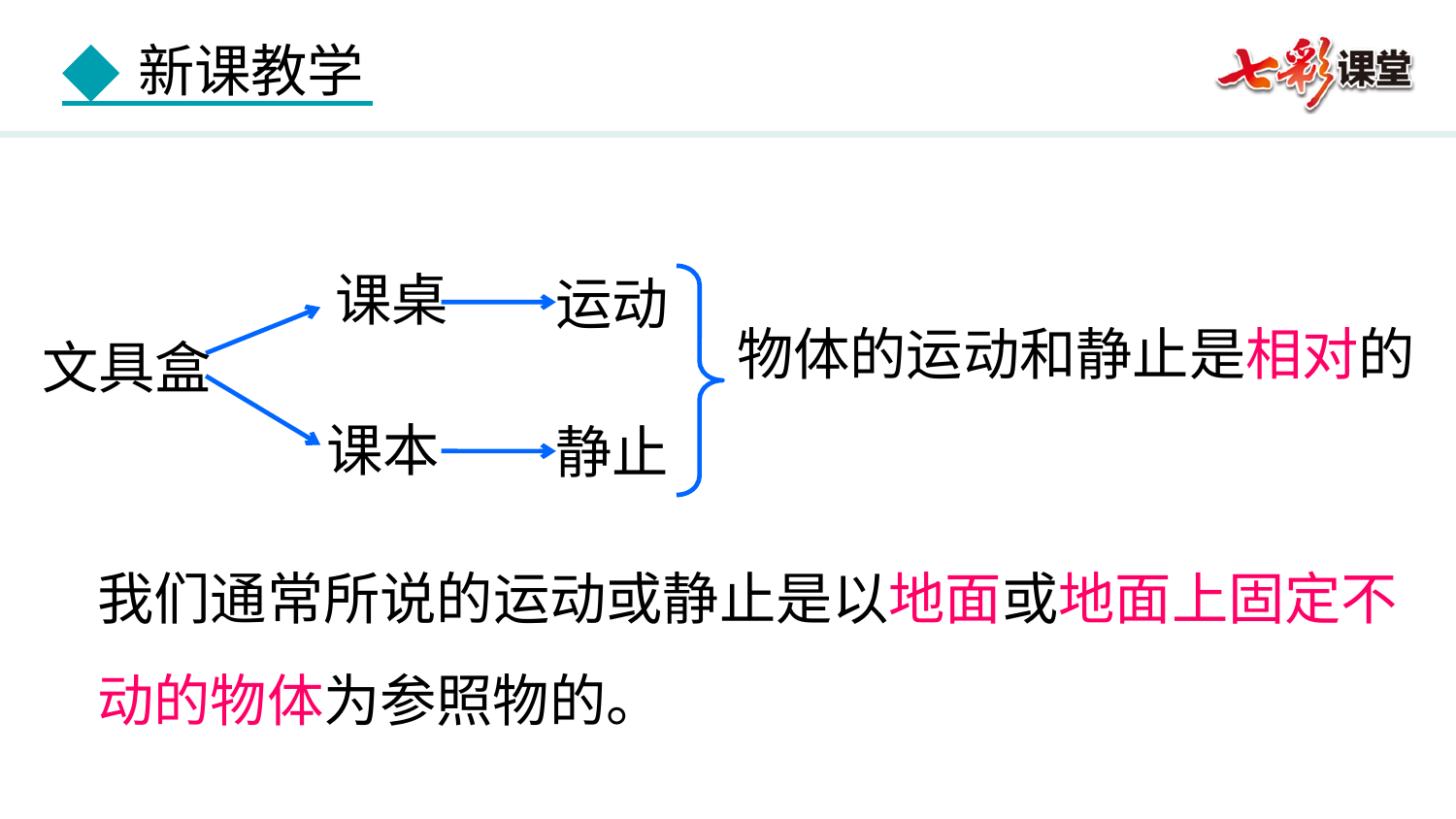

课桌
运动

物体的运动和静止是相对的
文具盒

课本
静止

我们通常所说的运动或静止是以地面或地面上固定不动的物体为参照物的。